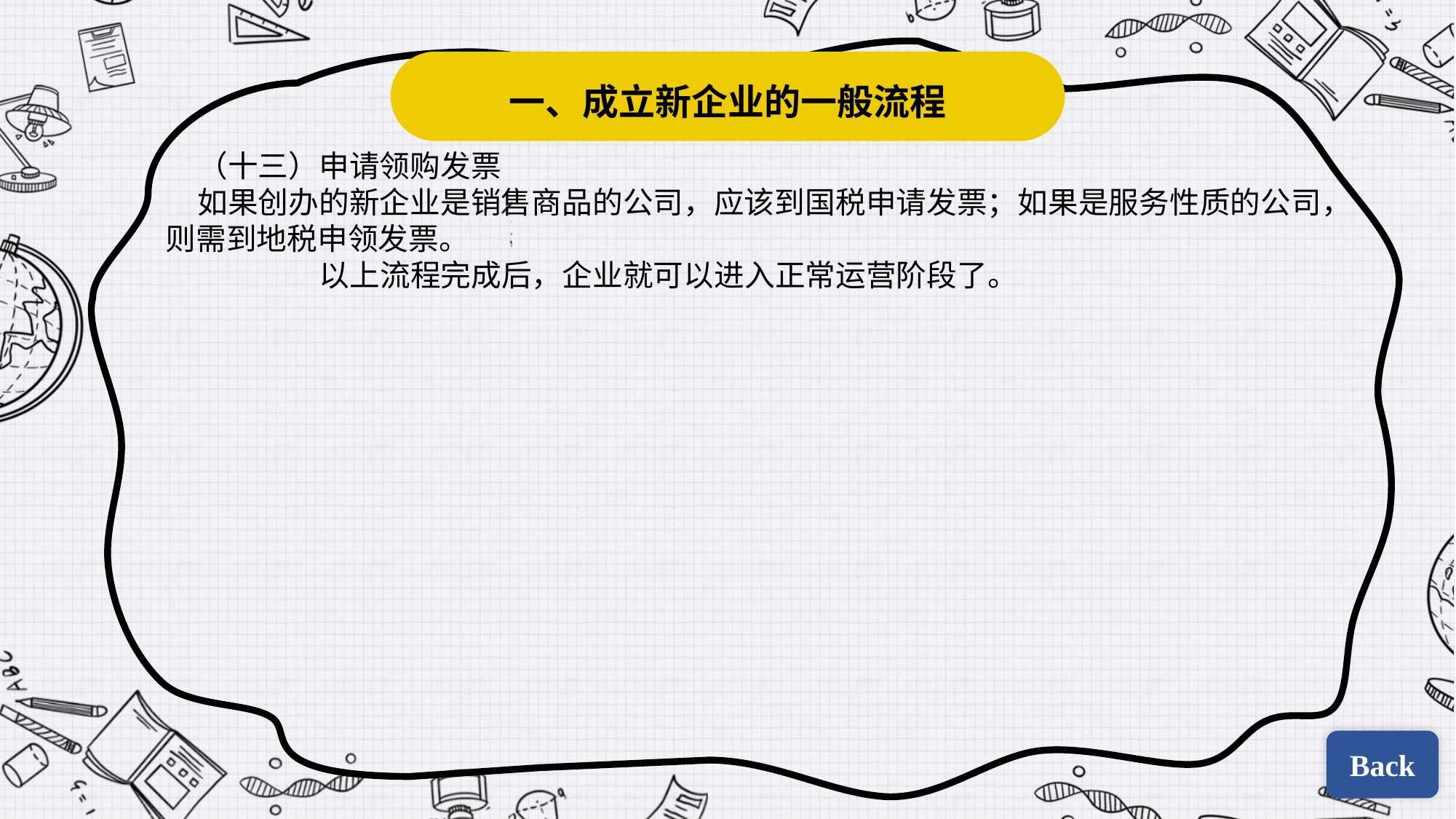

一、成立新企业的一般流程
（十三）申请领购发票
如果创办的新企业是销售商品的公司，应该到国税申请发票；如果是服务性质的公司，则需到地税申领发票。
                 以上流程完成后，企业就可以进入正常运营阶段了。

Back